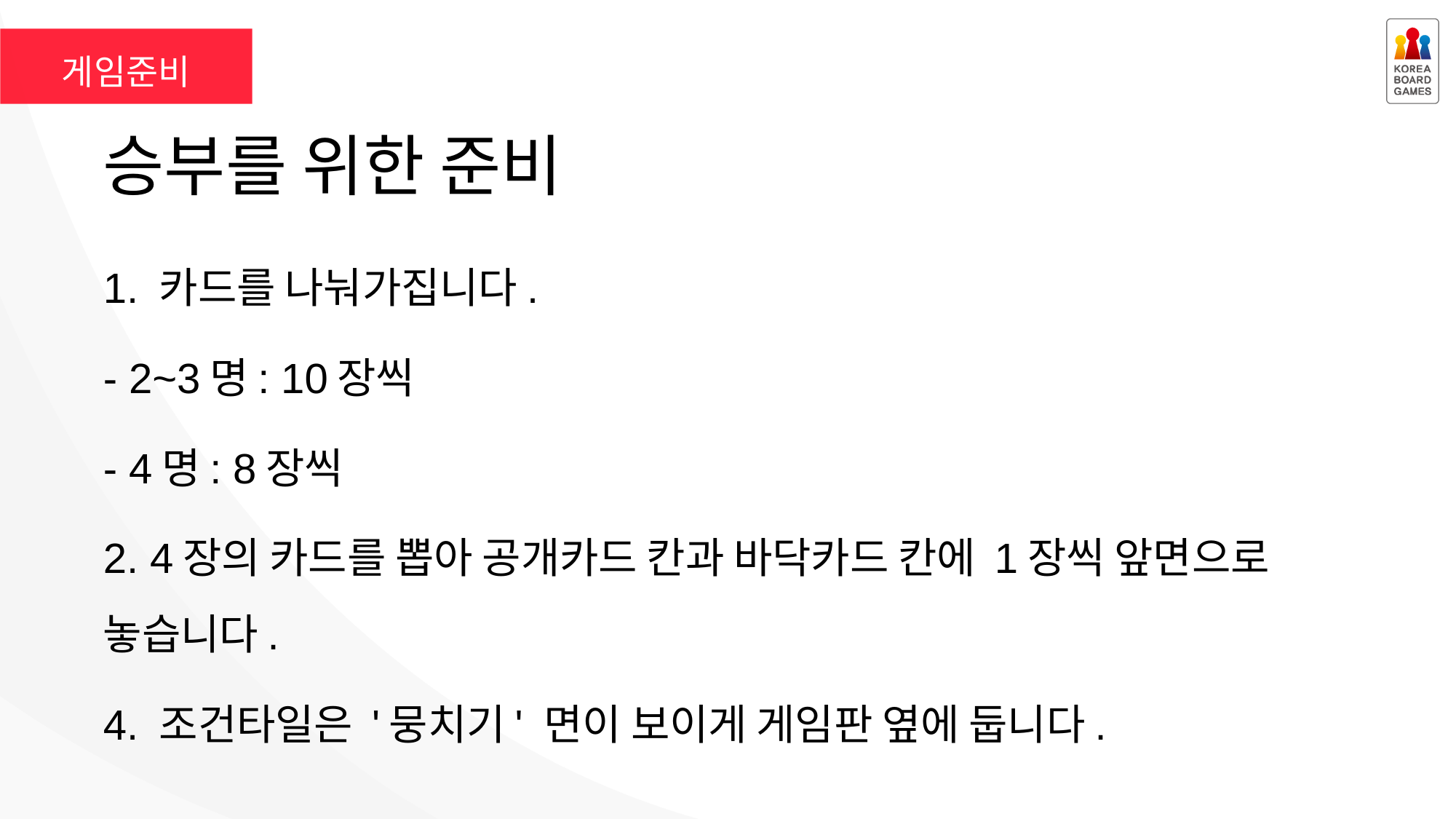

게임준비
# 승부를 위한 준비
1. 카드를 나눠가집니다.
- 2~3명: 10장씩
- 4명: 8장씩
2. 4장의 카드를 뽑아 공개카드 칸과 바닥카드 칸에 1장씩 앞면으로 놓습니다.
4. 조건타일은 '뭉치기' 면이 보이게 게임판 옆에 둡니다.